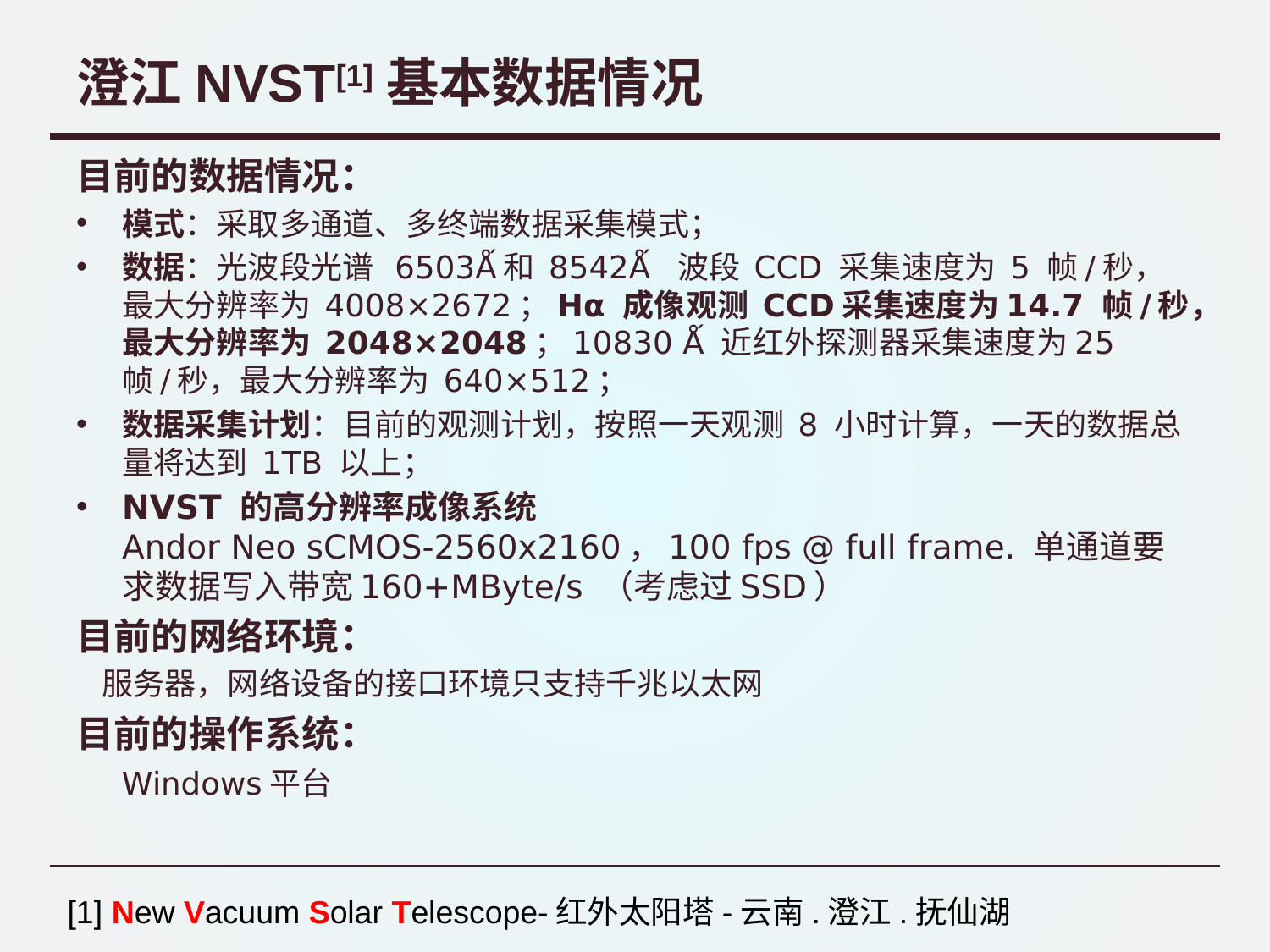

# 澄江NVST[1]基本数据情况
目前的数据情况：
模式：采取多通道、多终端数据采集模式；
数据：光波段光谱  6503Ǻ和 8542Ǻ  波段 CCD 采集速度为 5 帧/秒，最大分辨率为 4008×2672；Hα 成像观测 CCD采集速度为14.7 帧/秒，最大分辨率为 2048×2048；10830 Ǻ 近红外探测器采集速度为25 帧/秒，最大分辨率为 640×512；
数据采集计划：目前的观测计划，按照一天观测 8 小时计算，一天的数据总量将达到 1TB 以上；
NVST 的高分辨率成像系统
Andor Neo sCMOS-2560x2160，100 fps @ full frame. 单通道要求数据写入带宽160+MByte/s （考虑过SSD）
目前的网络环境：
   服务器，网络设备的接口环境只支持千兆以太网
目前的操作系统：
    Windows平台
[1] New Vacuum Solar Telescope-红外太阳塔-云南.澄江.抚仙湖